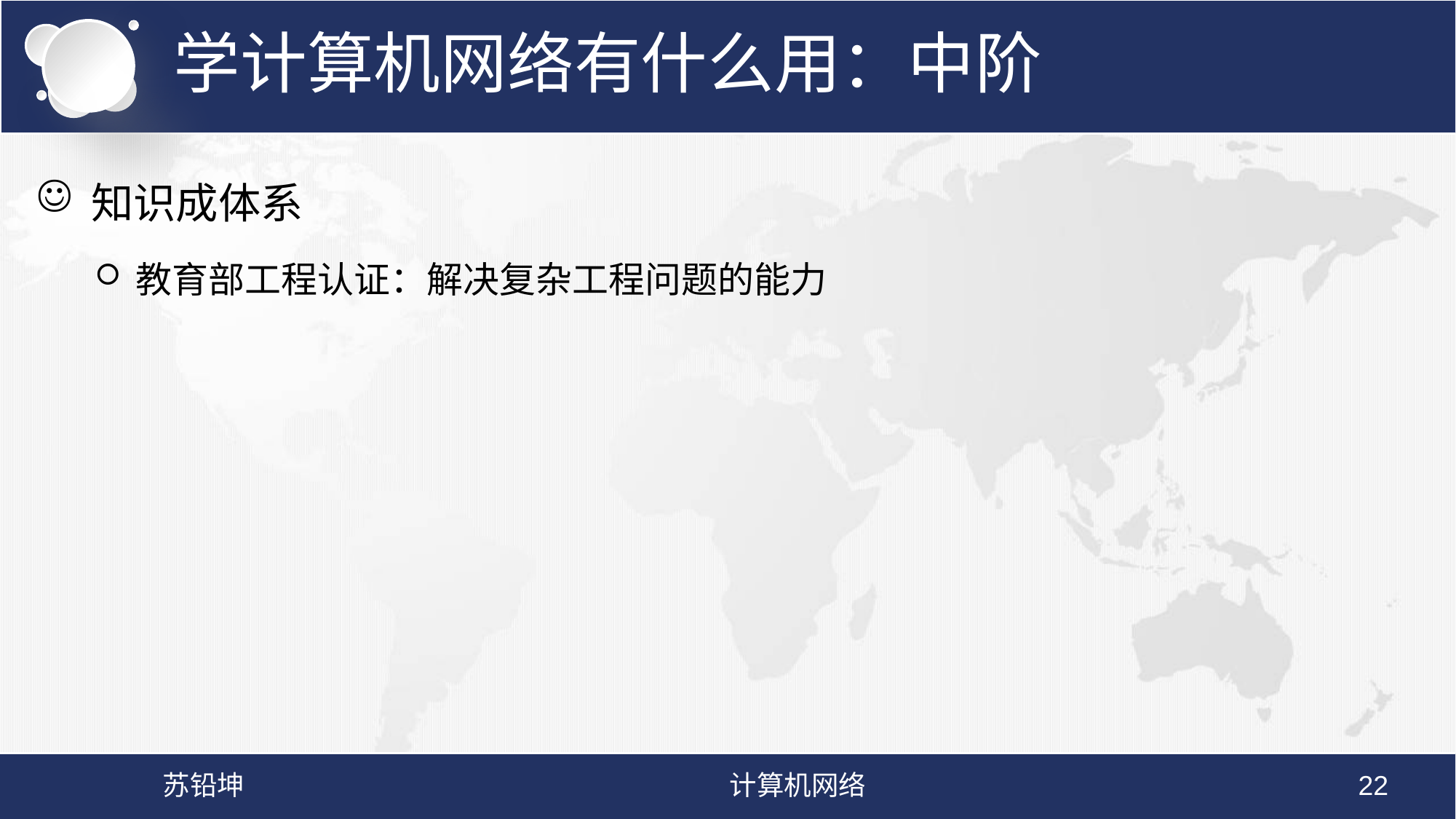

# 学计算机网络有什么用：中阶

知识成体系
教育部工程认证：解决复杂工程问题的能力

苏铅坤
计算机网络
22